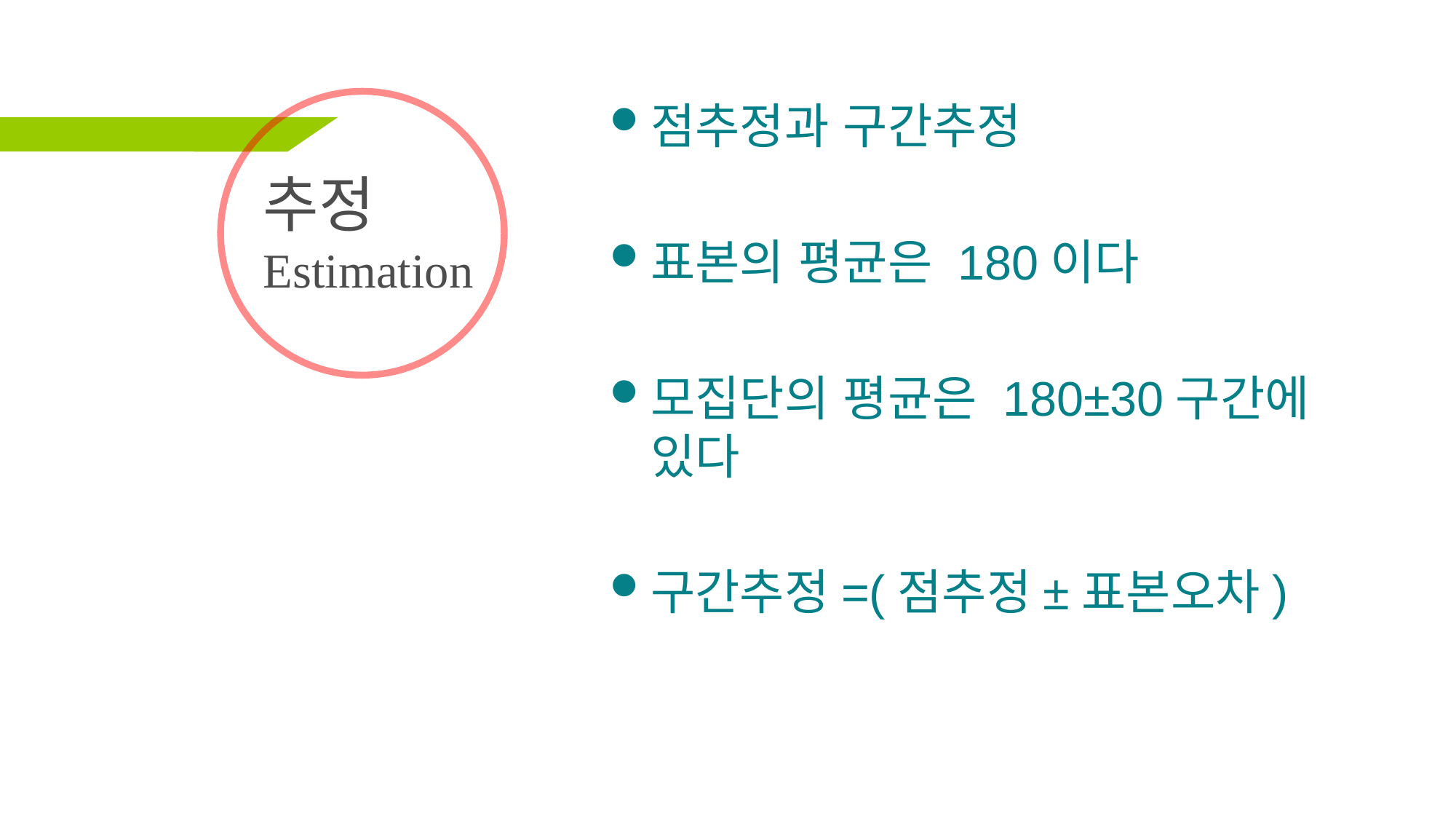

# 추정 Estimation
점추정과 구간추정

표본의 평균은 180이다

모집단의 평균은 180±30구간에 있다

구간추정=(점추정±표본오차)